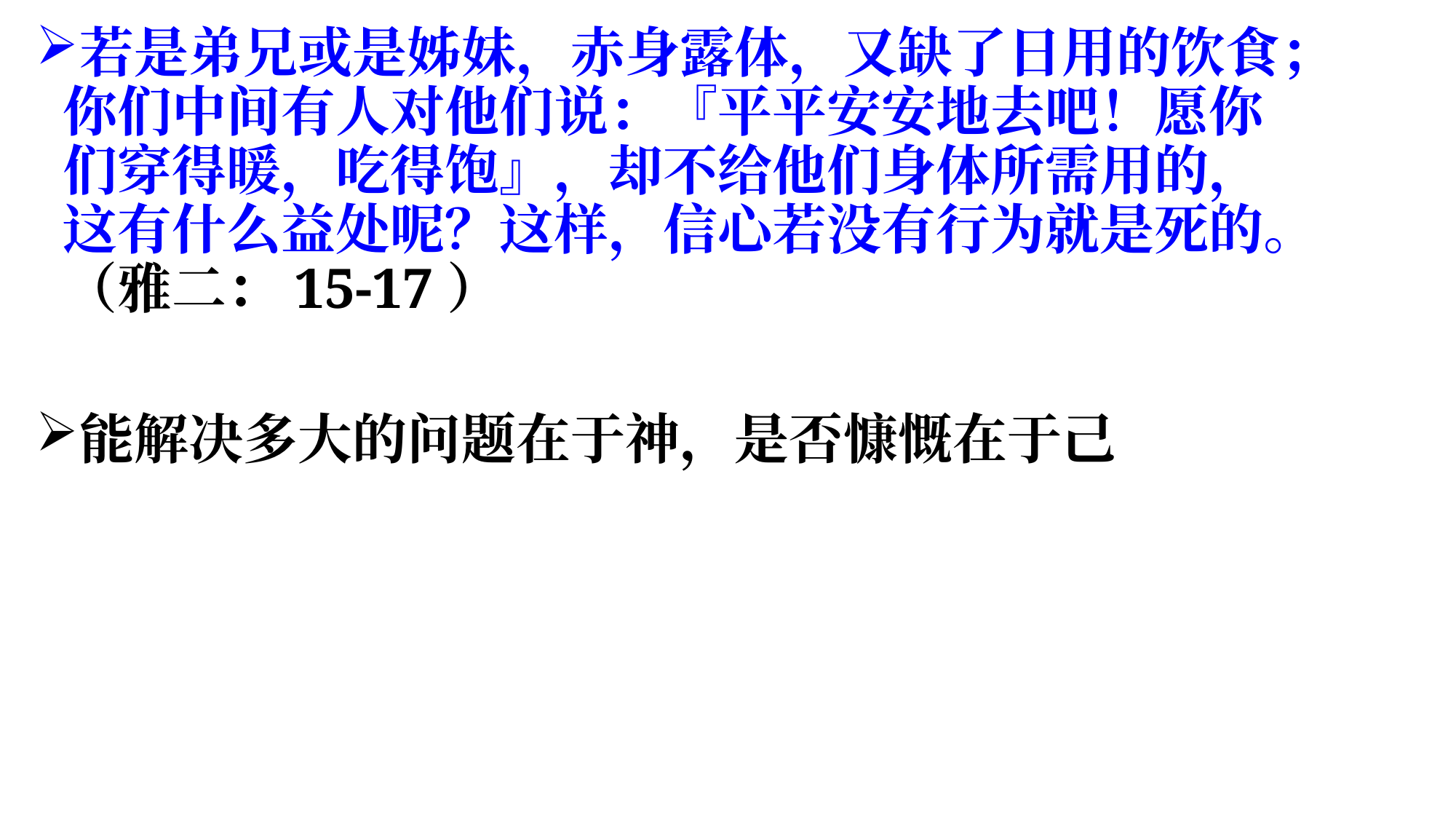

若是弟兄或是姊妹，赤身露体，又缺了日用的饮食；你们中间有人对他们说：『平平安安地去吧！愿你们穿得暖，吃得饱』，却不给他们身体所需用的，这有什么益处呢？这样，信心若没有行为就是死的。（雅二：15-17）

能解决多大的问题在于神，是否慷慨在于己